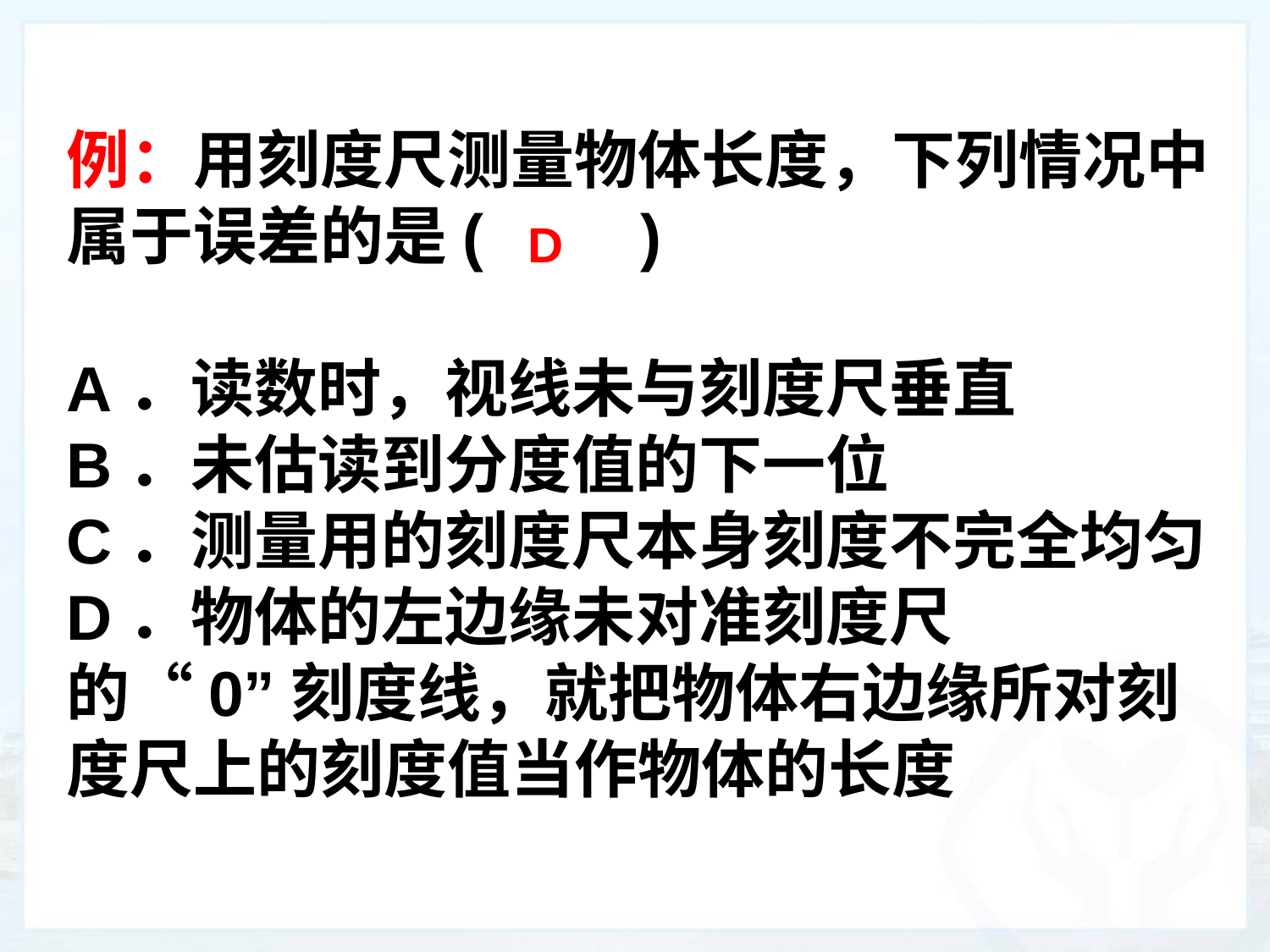

例：用刻度尺测量物体长度，下列情况中属于误差的是(　　)

A．读数时，视线未与刻度尺垂直
B．未估读到分度值的下一位
C．测量用的刻度尺本身刻度不完全均匀
D．物体的左边缘未对准刻度尺的“0”刻度线，就把物体右边缘所对刻度尺上的刻度值当作物体的长度
D